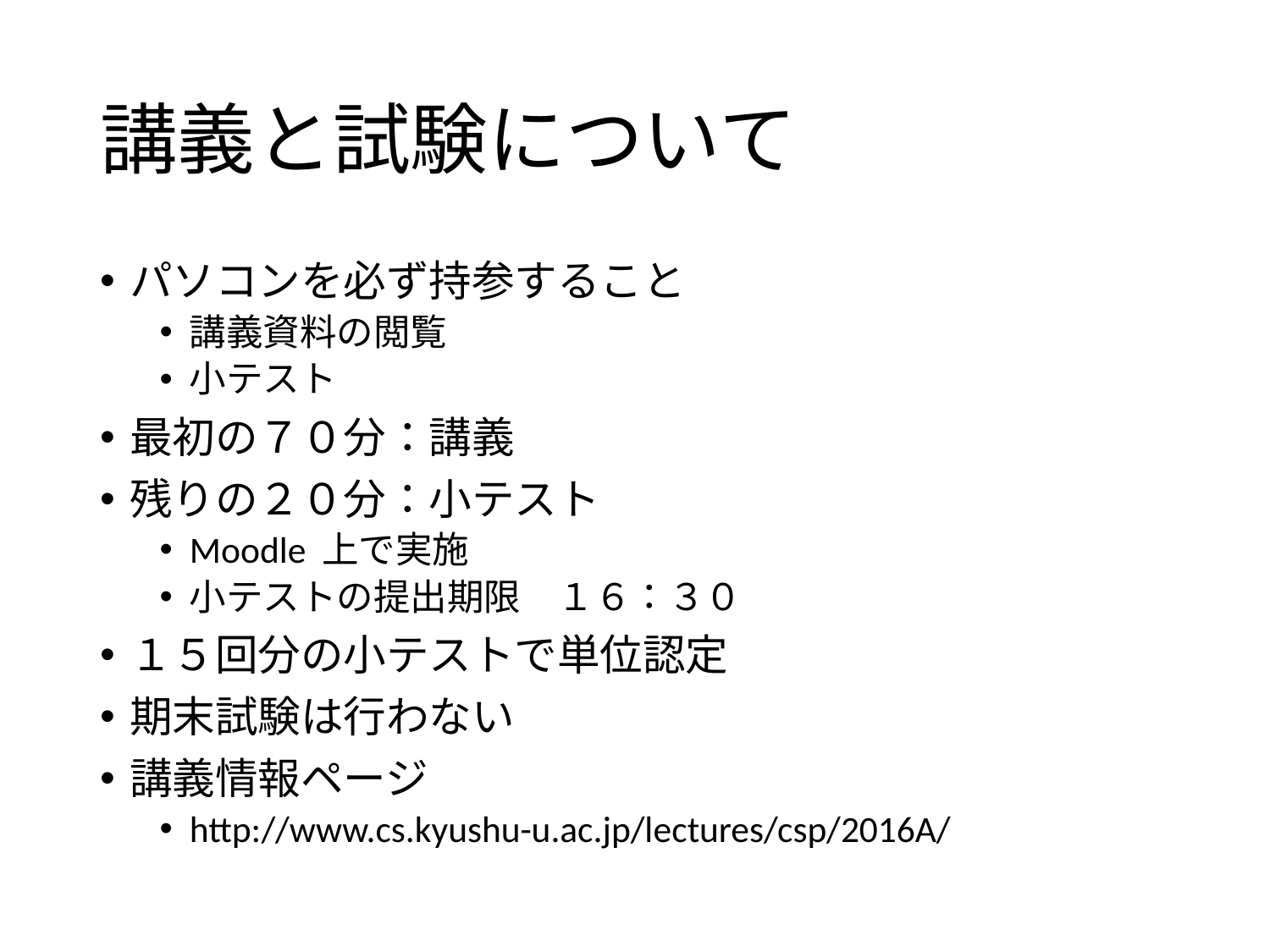

# 講義と試験について
パソコンを必ず持参すること
講義資料の閲覧
小テスト
最初の７０分：講義
残りの２０分：小テスト
Moodle 上で実施
小テストの提出期限　１６：３０
１５回分の小テストで単位認定
期末試験は行わない
講義情報ページ
http://www.cs.kyushu-u.ac.jp/lectures/csp/2016A/